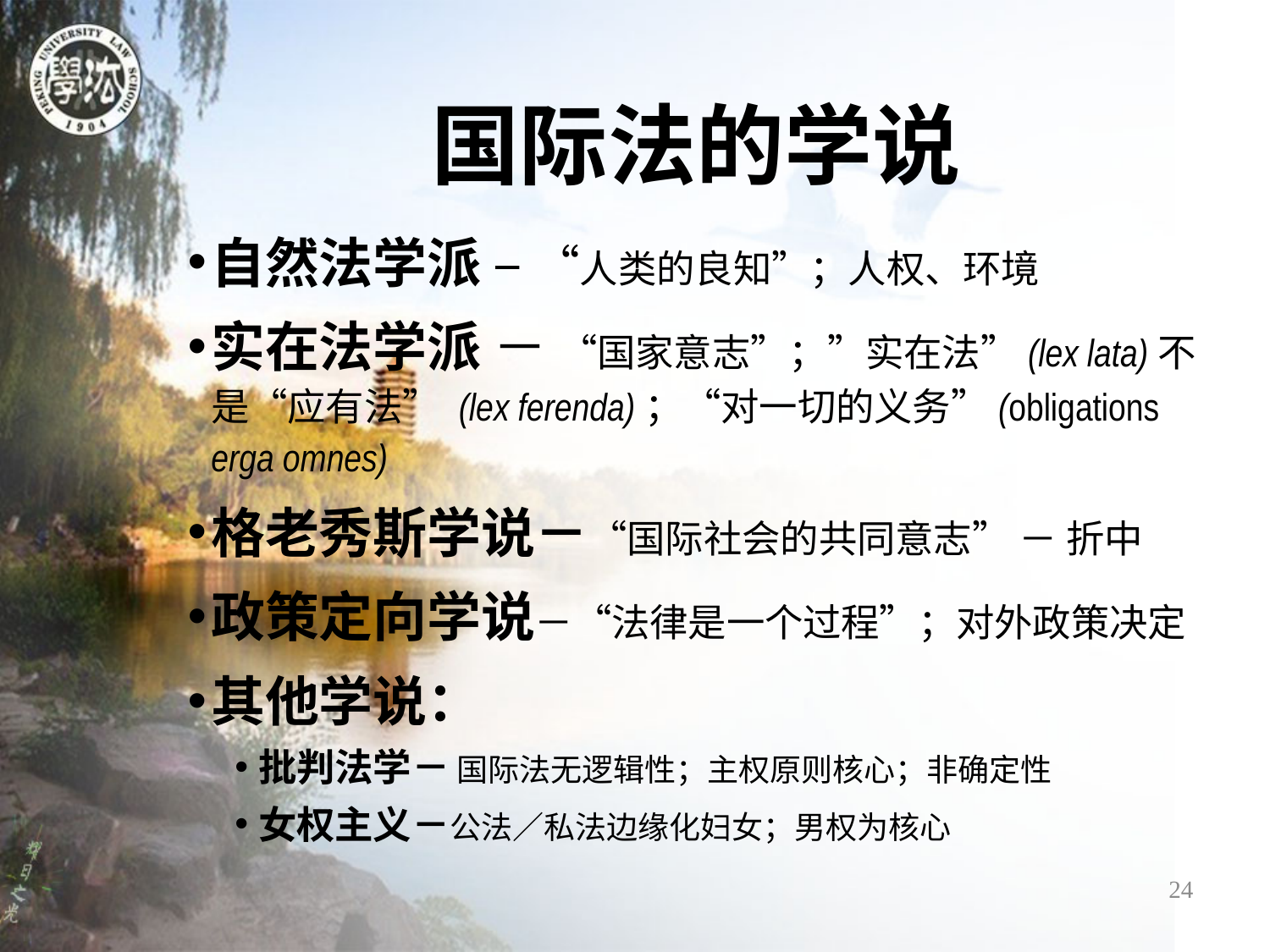

国际法的学说
自然法学派 – “人类的良知”；人权、环境
实在法学派 － “国家意志”；”实在法”(lex lata)不是“应有法” (lex ferenda)；“对一切的义务”(obligations erga omnes)
格老秀斯学说－“国际社会的共同意志” － 折中
政策定向学说－“法律是一个过程”；对外政策决定
其他学说：
批判法学－ 国际法无逻辑性；主权原则核心；非确定性
女权主义－公法／私法边缘化妇女；男权为核心
24